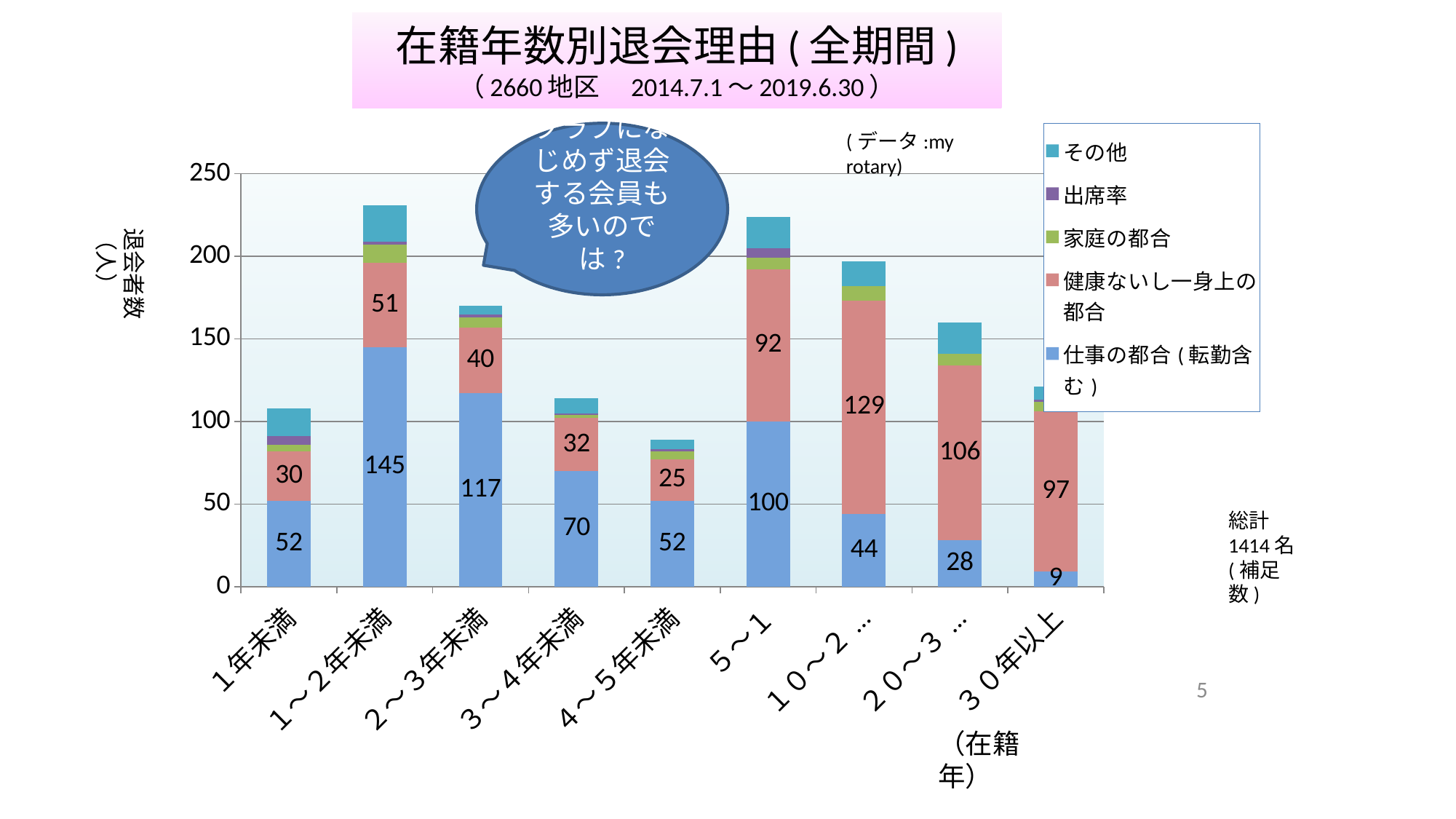

# 在籍年数別退会理由(全期間) （2660地区　2014.7.1～2019.6.30）

### Chart

| Category | 仕事の都合(転勤含む) | 健康ないし一身上の都合 | 家庭の都合 | 出席率 | その他 |
|---|---|---|---|---|---|
| １年未満 | 52.0 | 30.0 | 4.0 | 5.0 | 17.0 |
| １～２年未満 | 145.0 | 51.0 | 11.0 | 2.0 | 22.0 |
| ２～３年未満 | 117.0 | 40.0 | 6.0 | 2.0 | 5.0 |
| ３～４年未満 | 70.0 | 32.0 | 2.0 | 1.0 | 9.0 |
| ４～５年未満 | 52.0 | 25.0 | 5.0 | 1.0 | 6.0 |
| ５～１０年未満 | 100.0 | 92.0 | 7.0 | 6.0 | 19.0 |
| １０～２０年未満 | 44.0 | 129.0 | 9.0 | 0.0 | 15.0 |
| ２０～３０年未満 | 28.0 | 106.0 | 7.0 | 0.0 | 19.0 |
| ３０年以上 | 9.0 | 97.0 | 6.0 | 1.0 | 8.0 |
クラブになじめず退会する会員も多いのでは?

(データ:my  rotary)
退会者数（人）
総計
1414名
(補足数)
5
（在籍年）